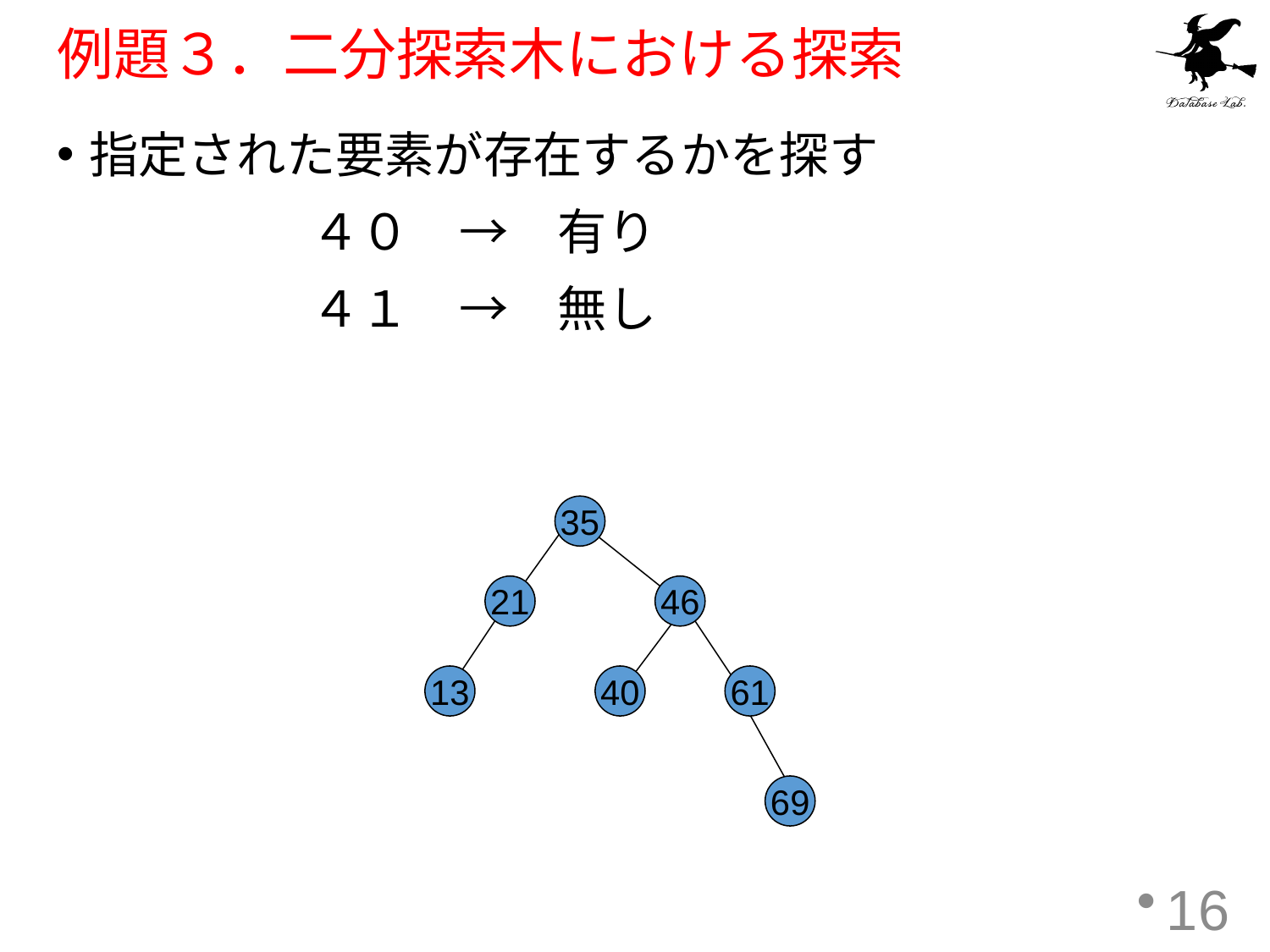

# 例題３．二分探索木における探索
指定された要素が存在するかを探す
		４０　→　有り
		４１　→　無し
35

21
46

13
40
61

69
16